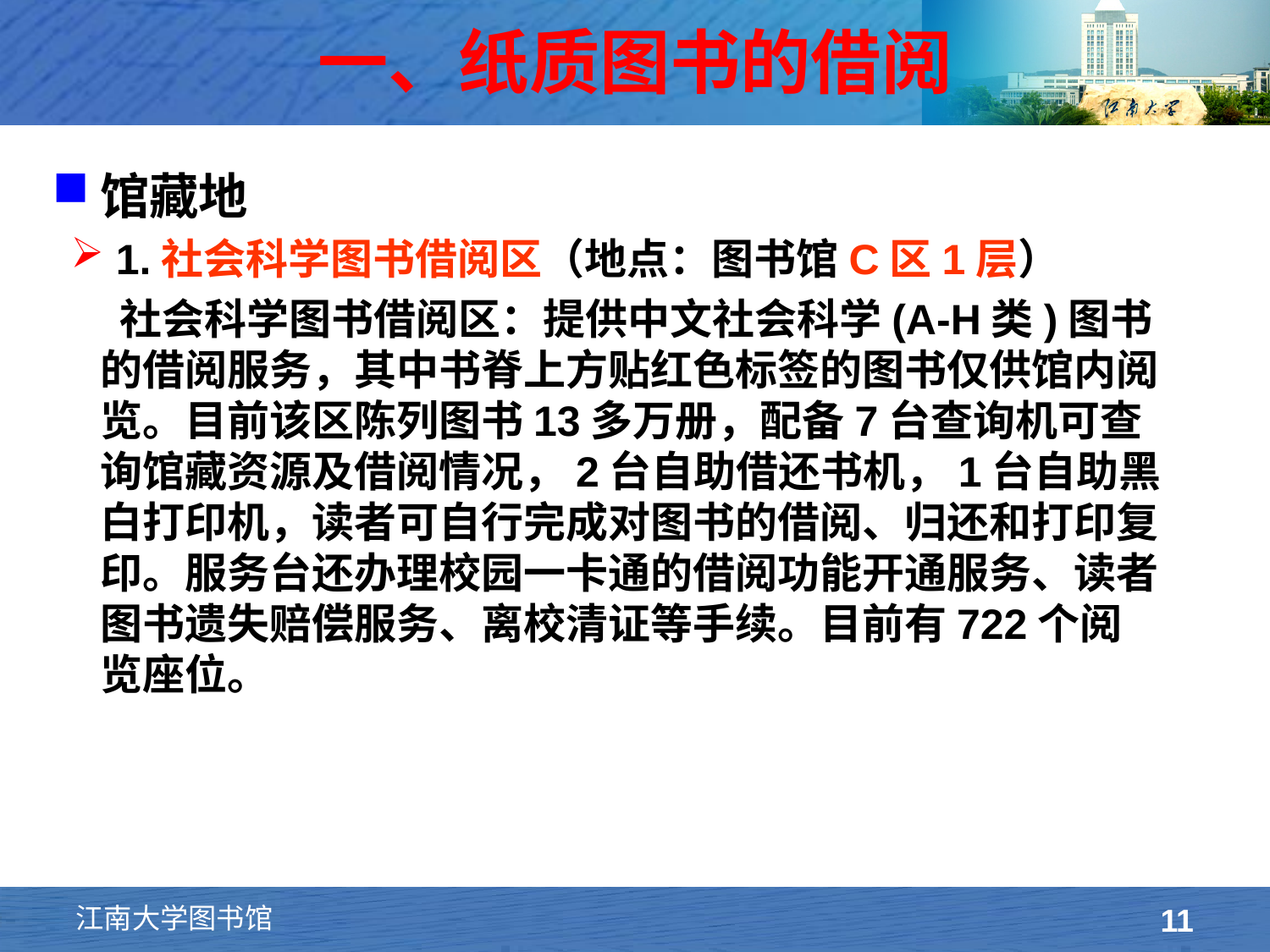

# 一、纸质图书的借阅
馆藏地
1.社会科学图书借阅区（地点：图书馆C区1层）
      社会科学图书借阅区：提供中文社会科学(A-H类)图书的借阅服务，其中书脊上方贴红色标签的图书仅供馆内阅览。目前该区陈列图书13多万册，配备7台查询机可查询馆藏资源及借阅情况，2台自助借还书机，1台自助黑白打印机，读者可自行完成对图书的借阅、归还和打印复印。服务台还办理校园一卡通的借阅功能开通服务、读者图书遗失赔偿服务、离校清证等手续。目前有722个阅览座位。